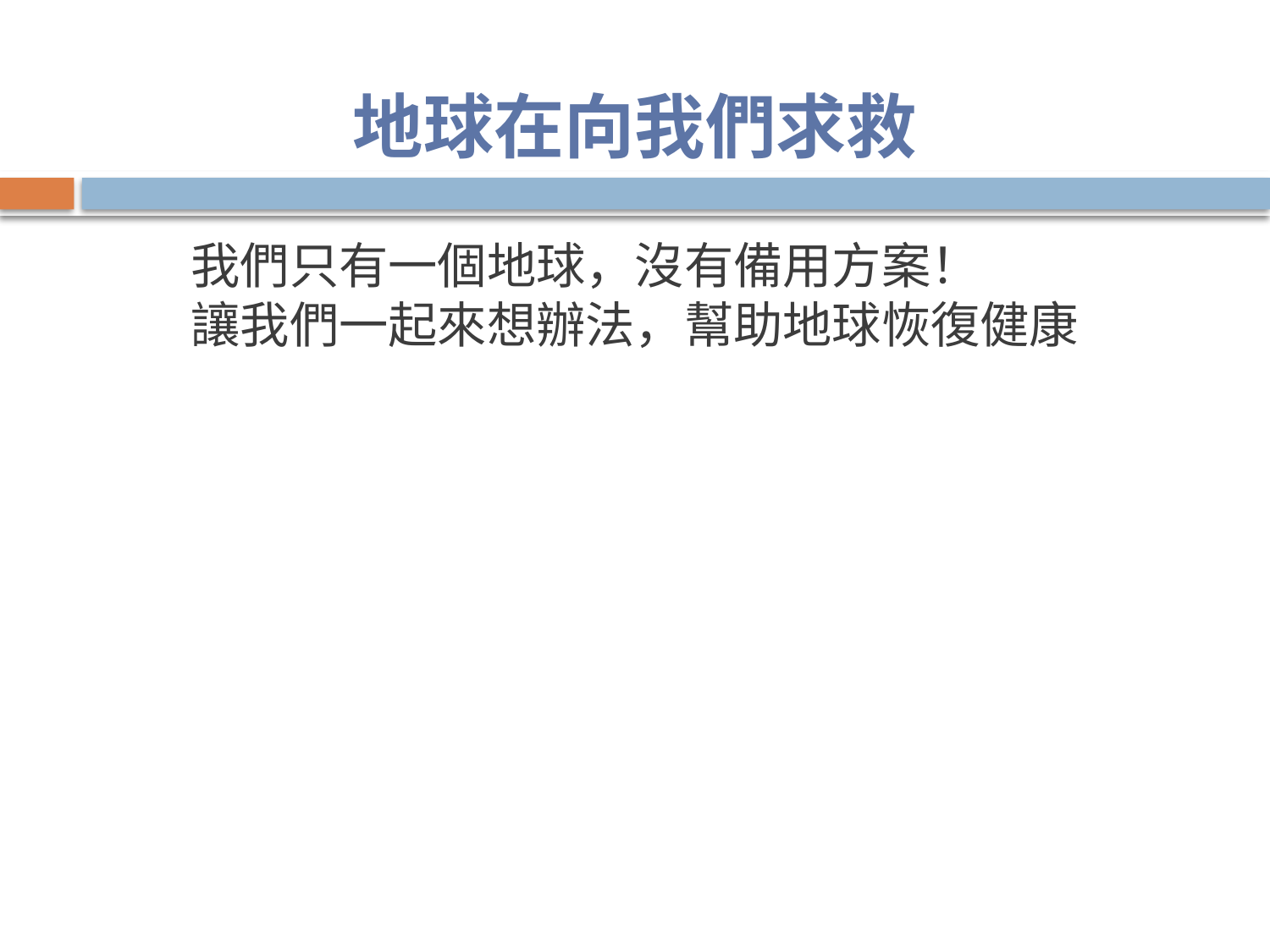

#

地球在向我們求救

我們只有一個地球，沒有備用方案！
讓我們一起來想辦法，幫助地球恢復健康